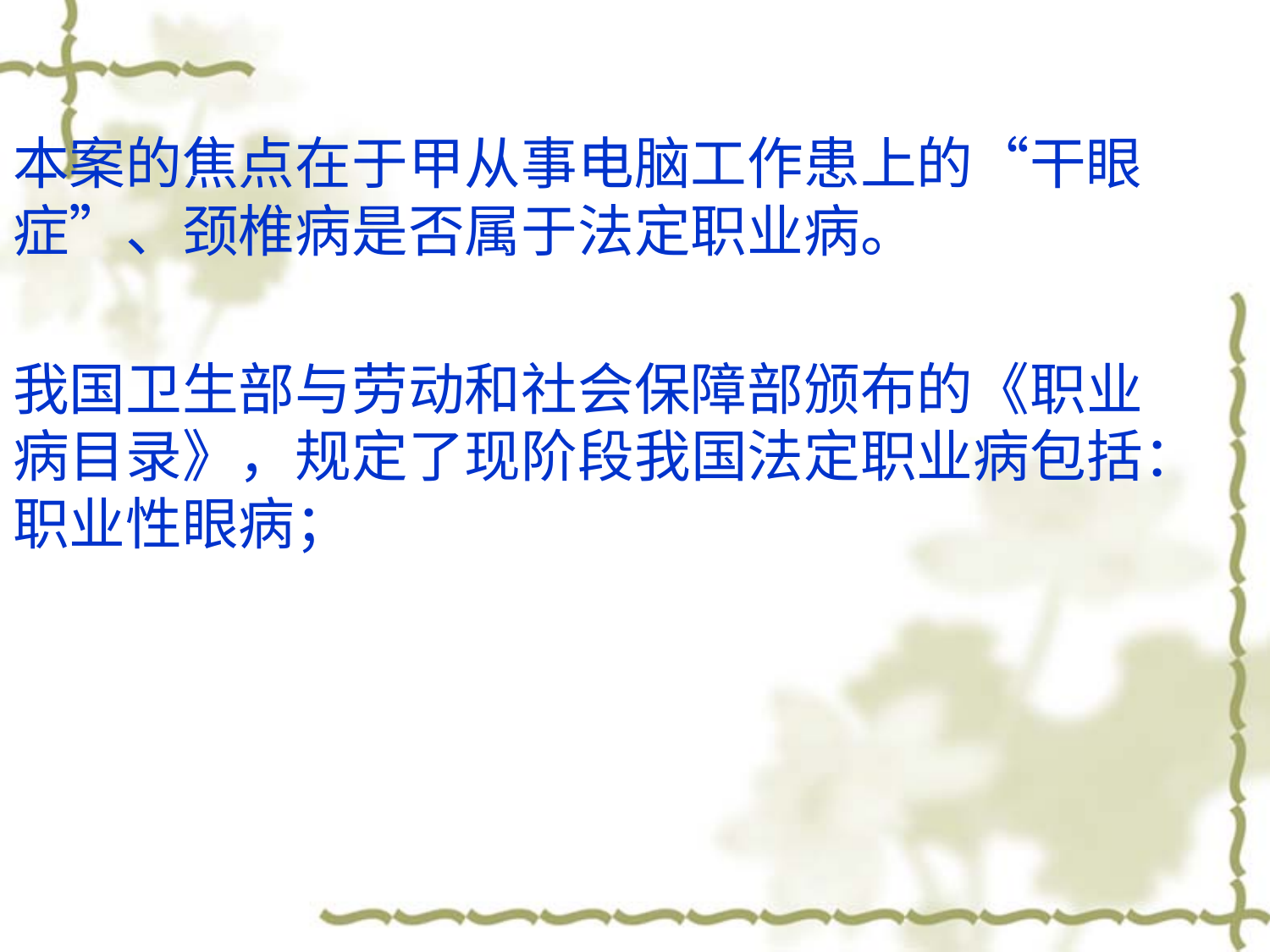

本案的焦点在于甲从事电脑工作患上的“干眼症”、颈椎病是否属于法定职业病。

我国卫生部与劳动和社会保障部颁布的《职业病目录》，规定了现阶段我国法定职业病包括：职业性眼病；